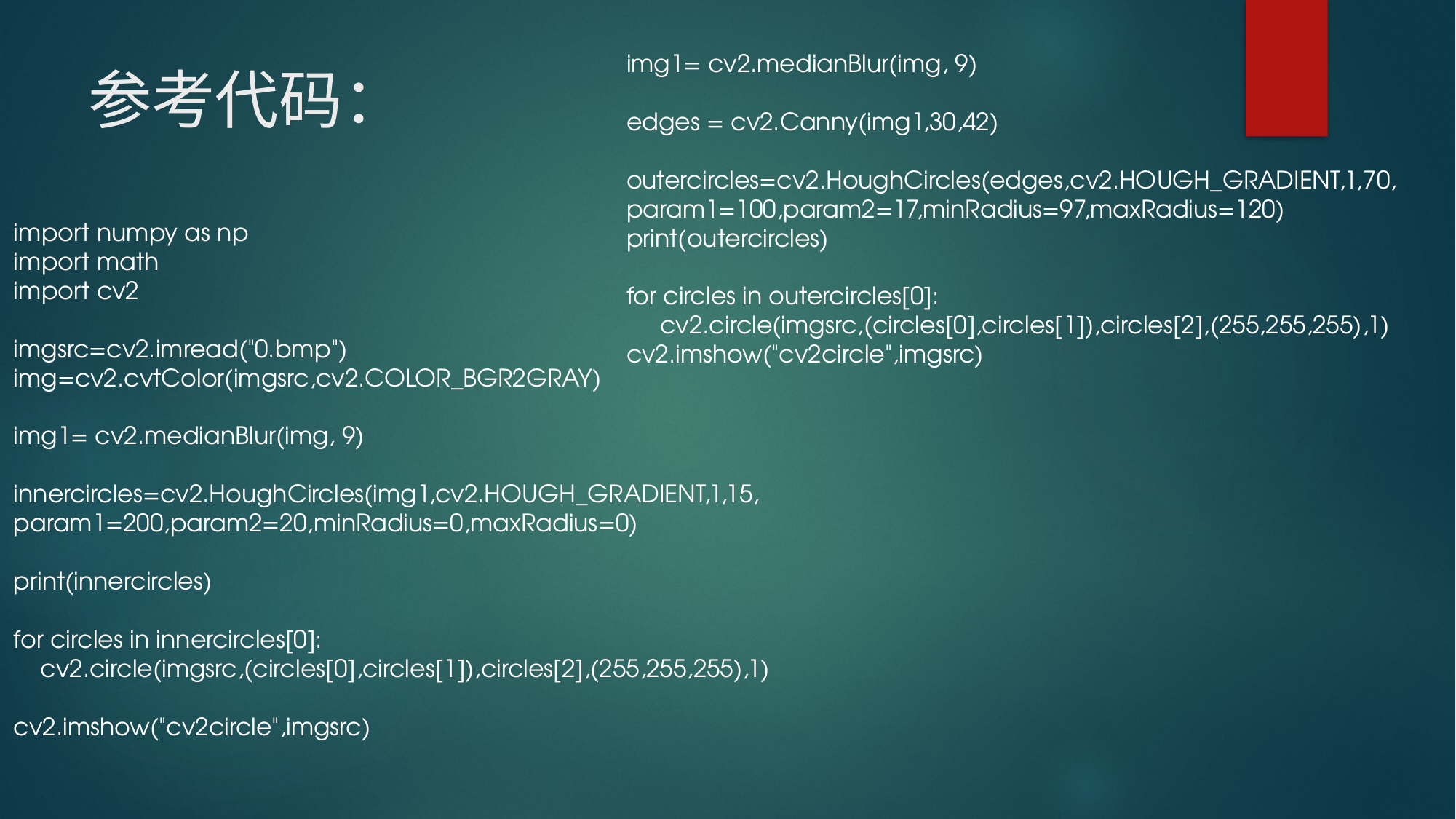

img1= cv2.medianBlur(img, 9)

edges = cv2.Canny(img1,30,42)

outercircles=cv2.HoughCircles(edges,cv2.HOUGH_GRADIENT,1,70, param1=100,param2=17,minRadius=97,maxRadius=120)
print(outercircles)

for circles in outercircles[0]:
     cv2.circle(imgsrc,(circles[0],circles[1]),circles[2],(255,255,255),1)
cv2.imshow("cv2circle",imgsrc)

# 参考代码：
import numpy as np
import math
import cv2

imgsrc=cv2.imread("0.bmp")
img=cv2.cvtColor(imgsrc,cv2.COLOR_BGR2GRAY)

img1= cv2.medianBlur(img, 9)

innercircles=cv2.HoughCircles(img1,cv2.HOUGH_GRADIENT,1,15, param1=200,param2=20,minRadius=0,maxRadius=0)

print(innercircles)

for circles in innercircles[0]:
    cv2.circle(imgsrc,(circles[0],circles[1]),circles[2],(255,255,255),1)

cv2.imshow("cv2circle",imgsrc)